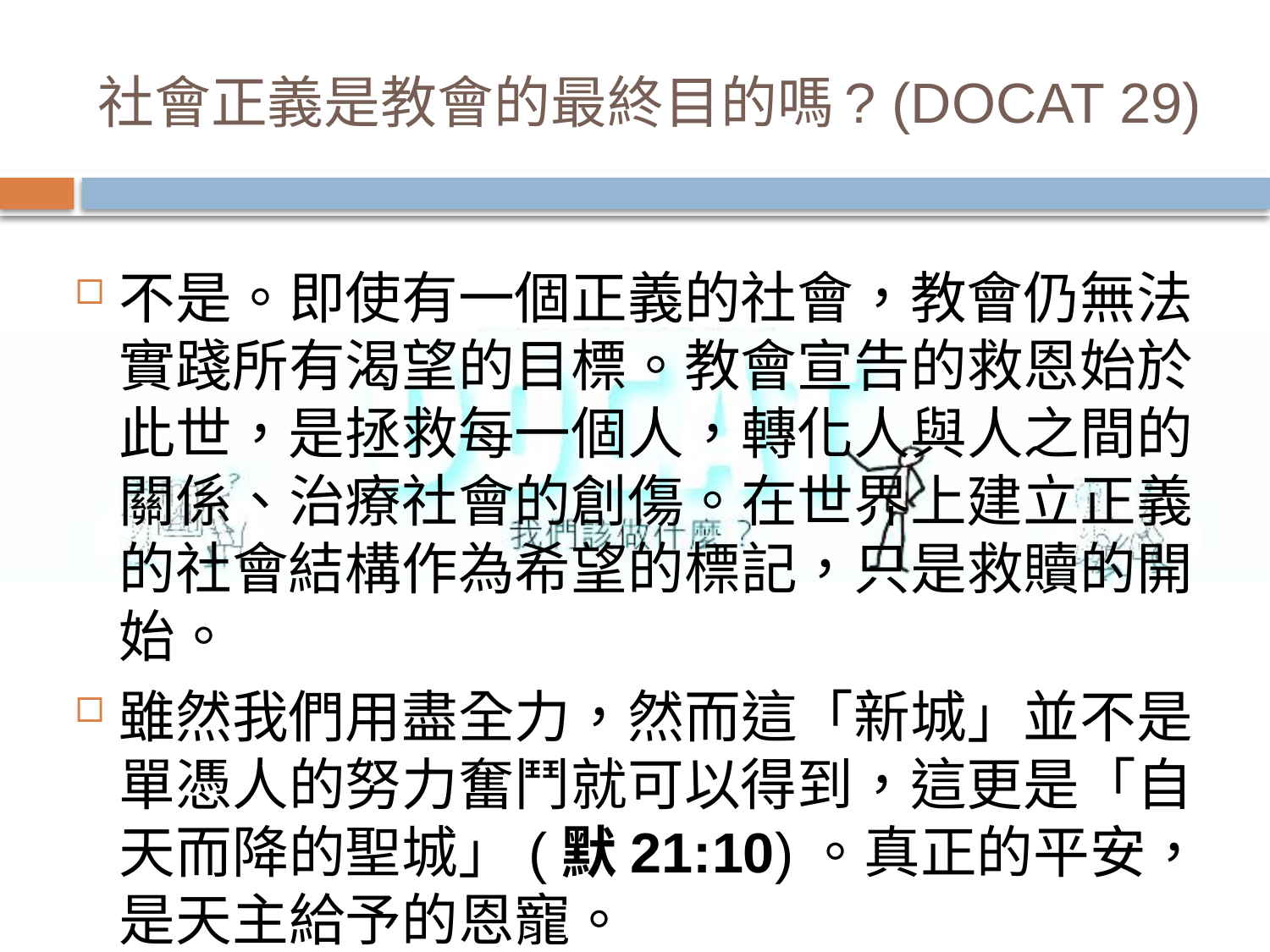

# 社會正義是教會的最終目的嗎? (DOCAT 29)
不是。即使有一個正義的社會，教會仍無法實踐所有渴望的目標。教會宣告的救恩始於此世，是拯救每一個人，轉化人與人之間的關係、治療社會的創傷。在世界上建立正義的社會結構作為希望的標記，只是救贖的開始。
雖然我們用盡全力，然而這「新城」並不是單憑人的努力奮鬥就可以得到，這更是「自天而降的聖城」(默21:10)。真正的平安，是天主給予的恩寵。